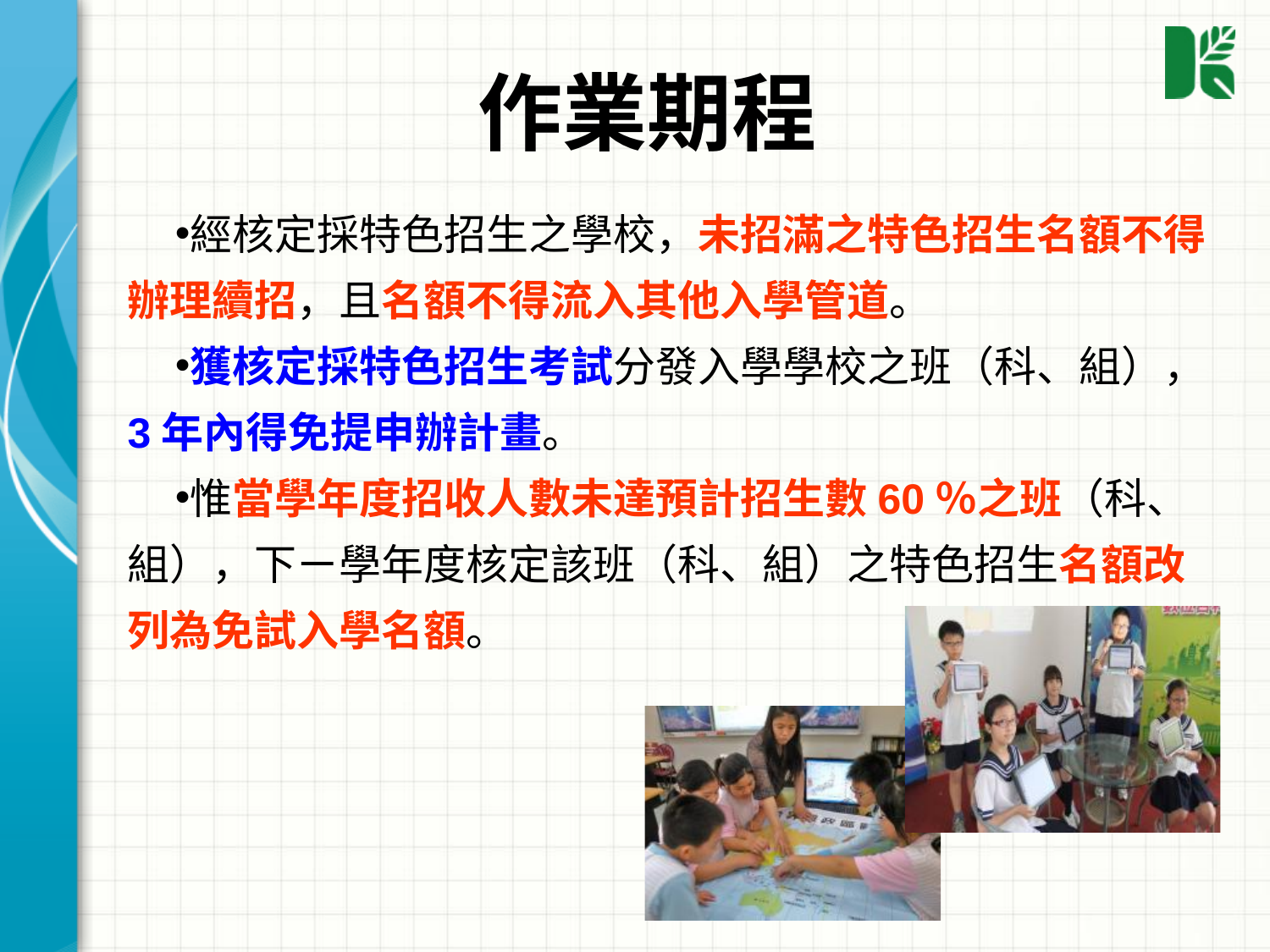

# 作業期程
經核定採特色招生之學校，未招滿之特色招生名額不得辦理續招，且名額不得流入其他入學管道。
獲核定採特色招生考試分發入學學校之班（科、組），3年內得免提申辦計畫。
惟當學年度招收人數未達預計招生數60％之班（科、組），下ㄧ學年度核定該班（科、組）之特色招生名額改列為免試入學名額。